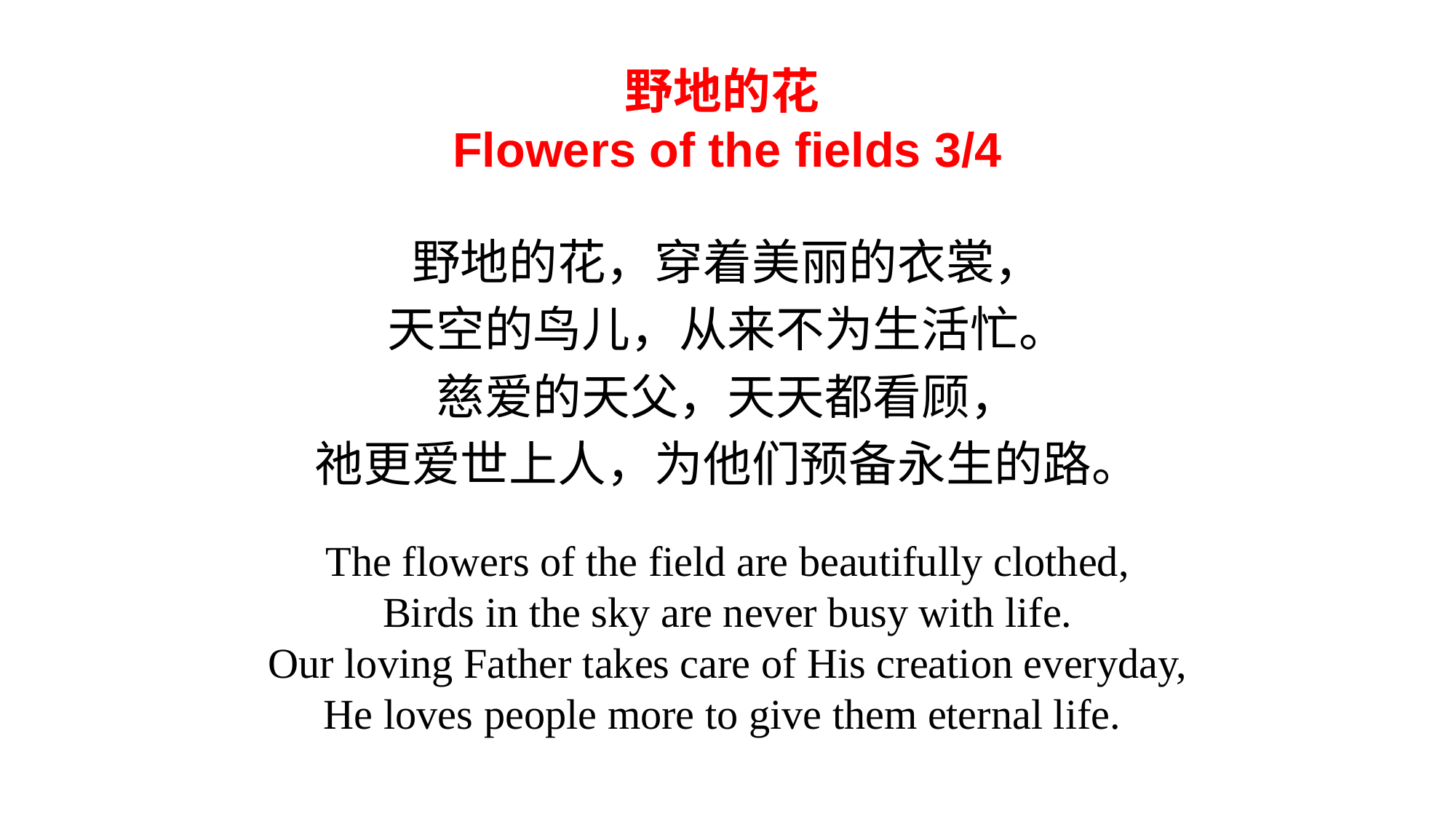

野地的花
Flowers of the fields 3/4
野地的花，穿着美丽的衣裳，
天空的鸟儿，从来不为生活忙。
慈爱的天父，天天都看顾，
祂更爱世上人，为他们预备永生的路。

The flowers of the field are beautifully clothed,
Birds in the sky are never busy with life.
Our loving Father takes care of His creation everyday,
He loves people more to give them eternal life.